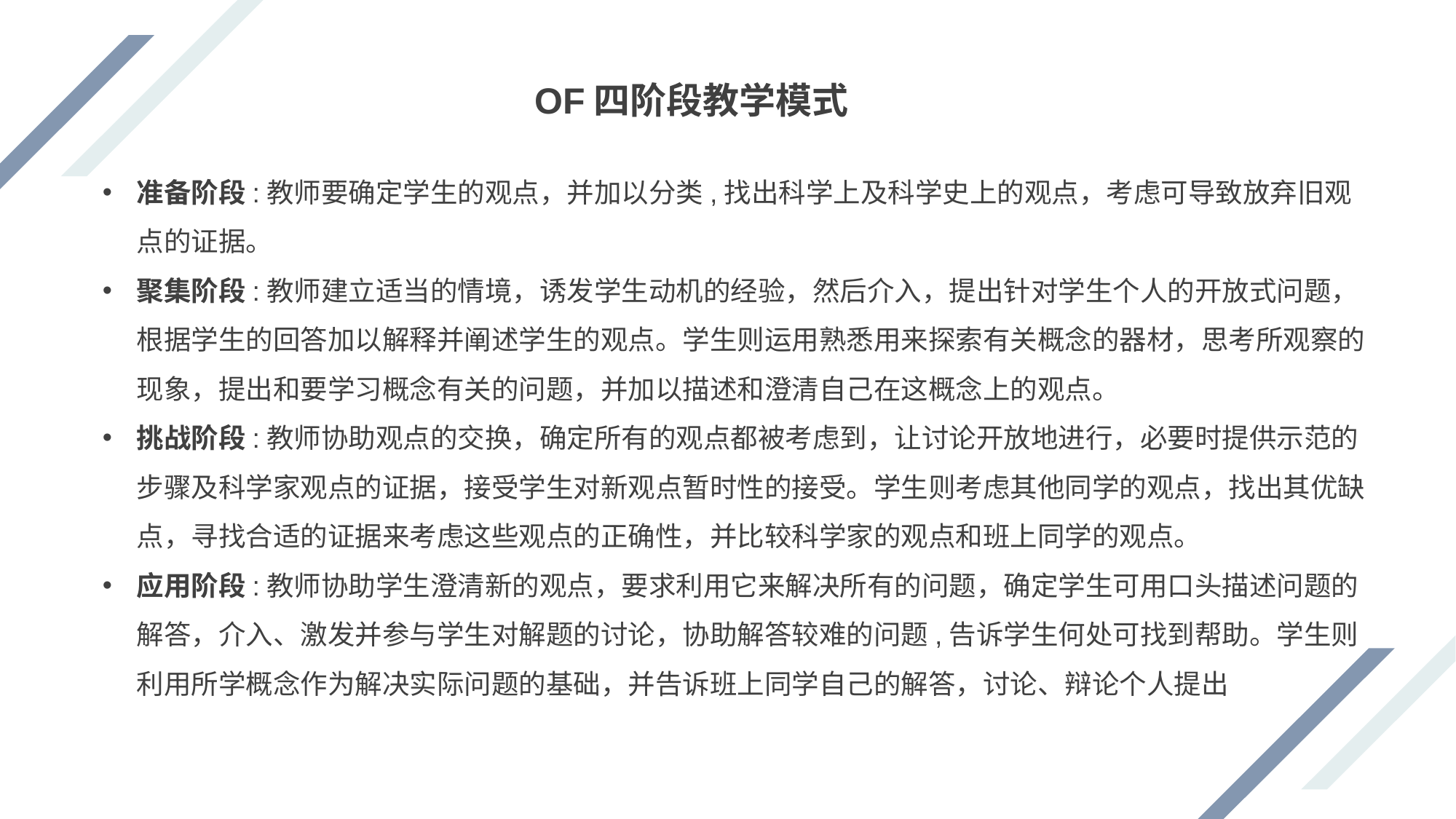

OF四阶段教学模式
准备阶段:教师要确定学生的观点，并加以分类,找出科学上及科学史上的观点，考虑可导致放弃旧观点的证据。
聚集阶段:教师建立适当的情境，诱发学生动机的经验，然后介入，提出针对学生个人的开放式问题，根据学生的回答加以解释并阐述学生的观点。学生则运用熟悉用来探索有关概念的器材，思考所观察的现象，提出和要学习概念有关的问题，并加以描述和澄清自己在这概念上的观点。
挑战阶段:教师协助观点的交换，确定所有的观点都被考虑到，让讨论开放地进行，必要时提供示范的步骤及科学家观点的证据，接受学生对新观点暂时性的接受。学生则考虑其他同学的观点，找出其优缺点，寻找合适的证据来考虑这些观点的正确性，并比较科学家的观点和班上同学的观点。
应用阶段:教师协助学生澄清新的观点，要求利用它来解决所有的问题，确定学生可用口头描述问题的解答，介入、激发并参与学生对解题的讨论，协助解答较难的问题,告诉学生何处可找到帮助。学生则利用所学概念作为解决实际问题的基础，并告诉班上同学自己的解答，讨论、辩论个人提出